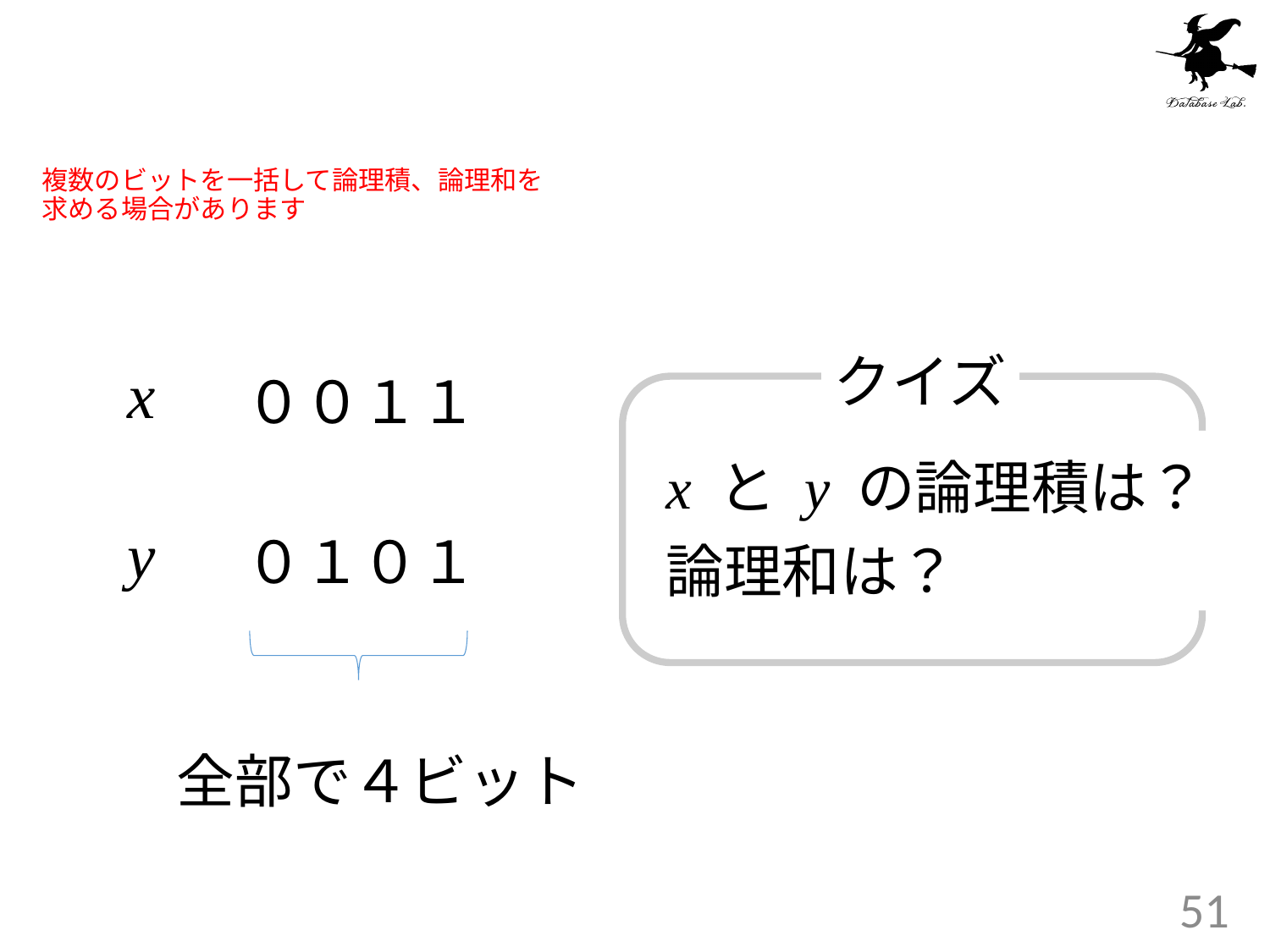

# 複数のビットを一括して論理積、論理和を 求める場合があります
クイズ
x
００１１

x と y の論理積は？
論理和は？
y
０１０１

全部で４ビット
51